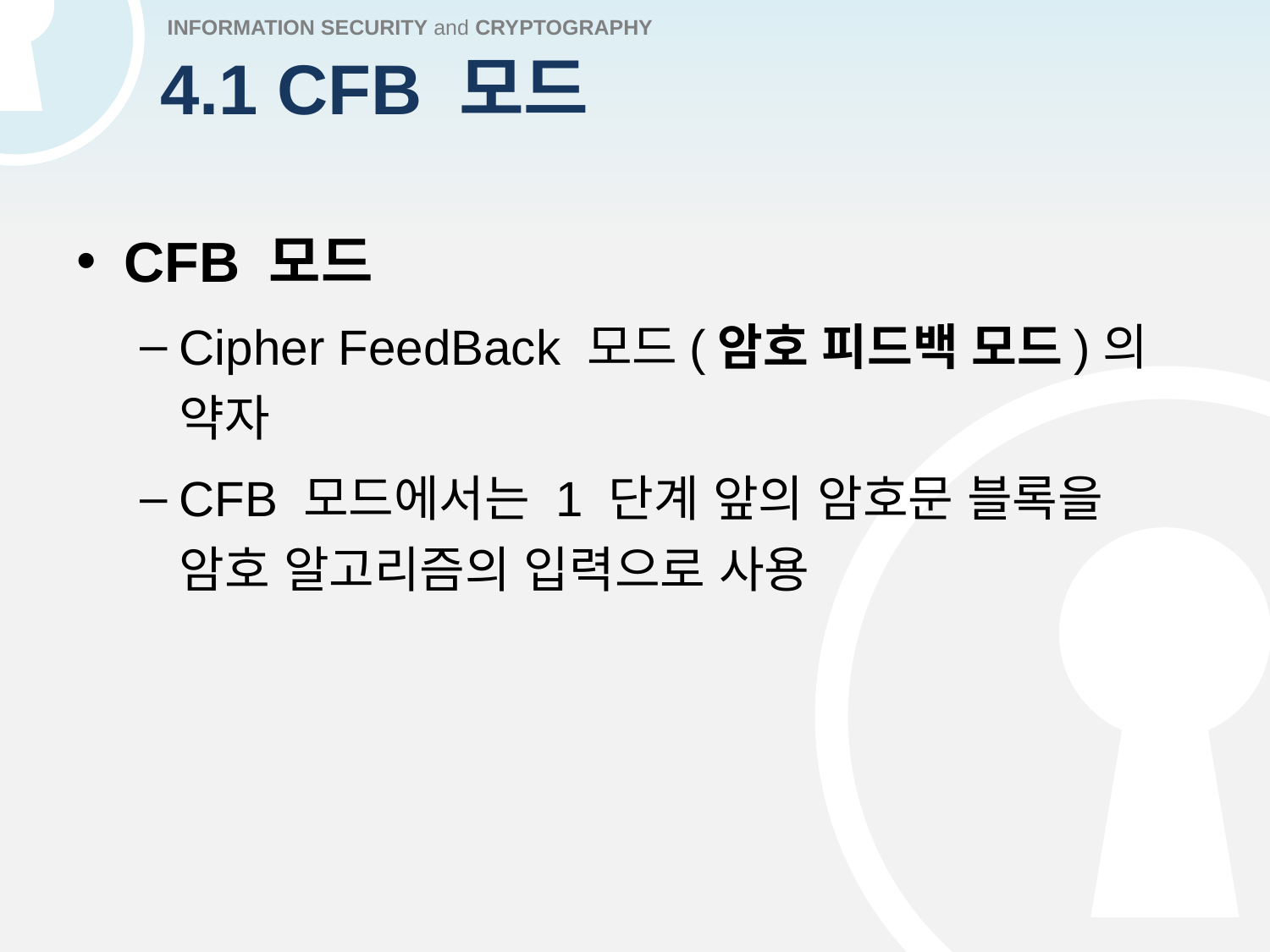

# 4.1 CFB 모드
CFB 모드
Cipher FeedBack 모드(암호 피드백 모드)의 약자
CFB 모드에서는 1 단계 앞의 암호문 블록을 암호 알고리즘의 입력으로 사용